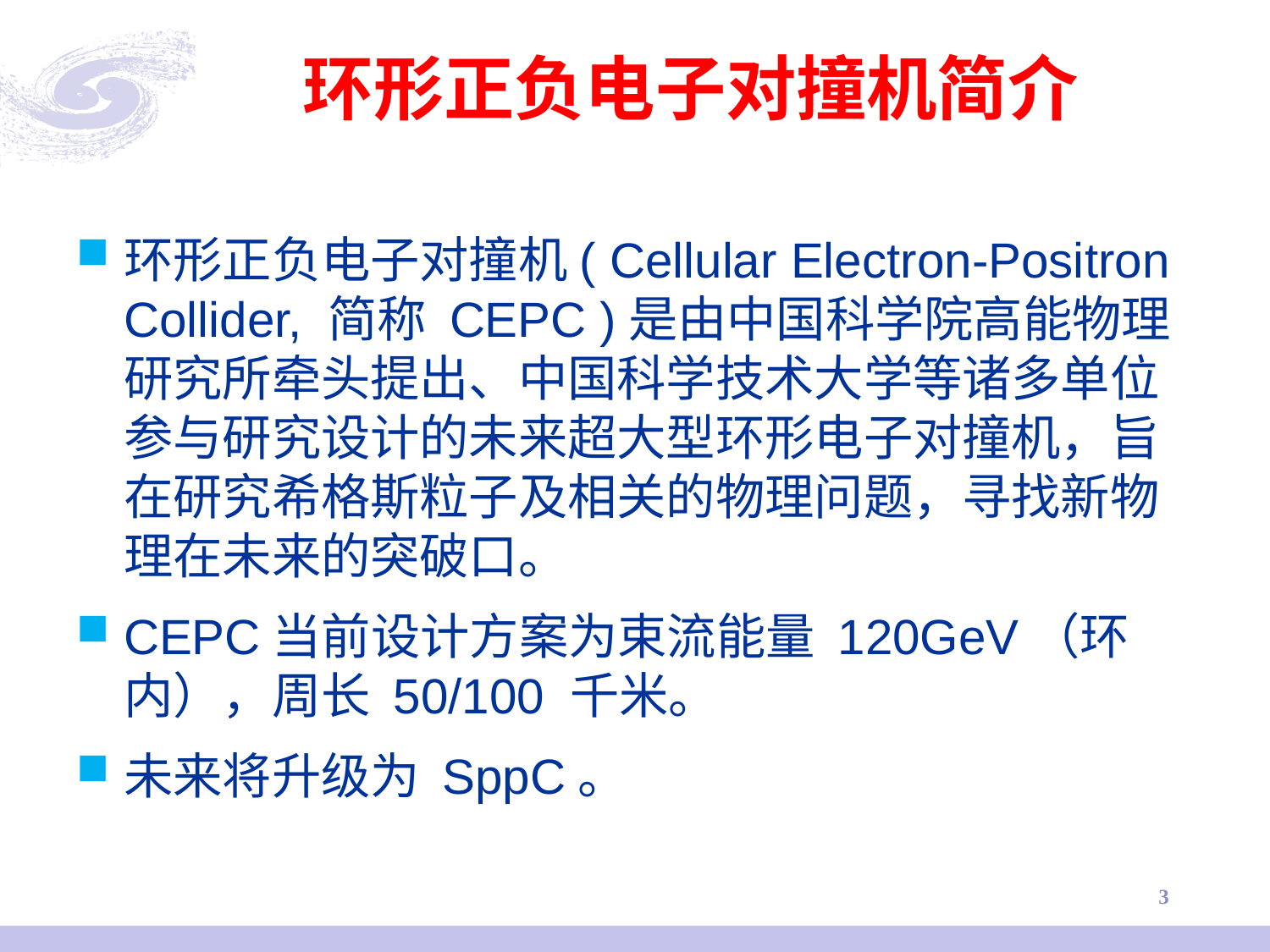

# 环形正负电子对撞机简介
环形正负电子对撞机( Cellular Electron-Positron Collider, 简称 CEPC )是由中国科学院高能物理研究所牵头提出、中国科学技术大学等诸多单位参与研究设计的未来超大型环形电子对撞机，旨在研究希格斯粒子及相关的物理问题，寻找新物理在未来的突破口。
CEPC当前设计方案为束流能量 120GeV（环内），周长 50/100 千米。
未来将升级为 SppC。
3